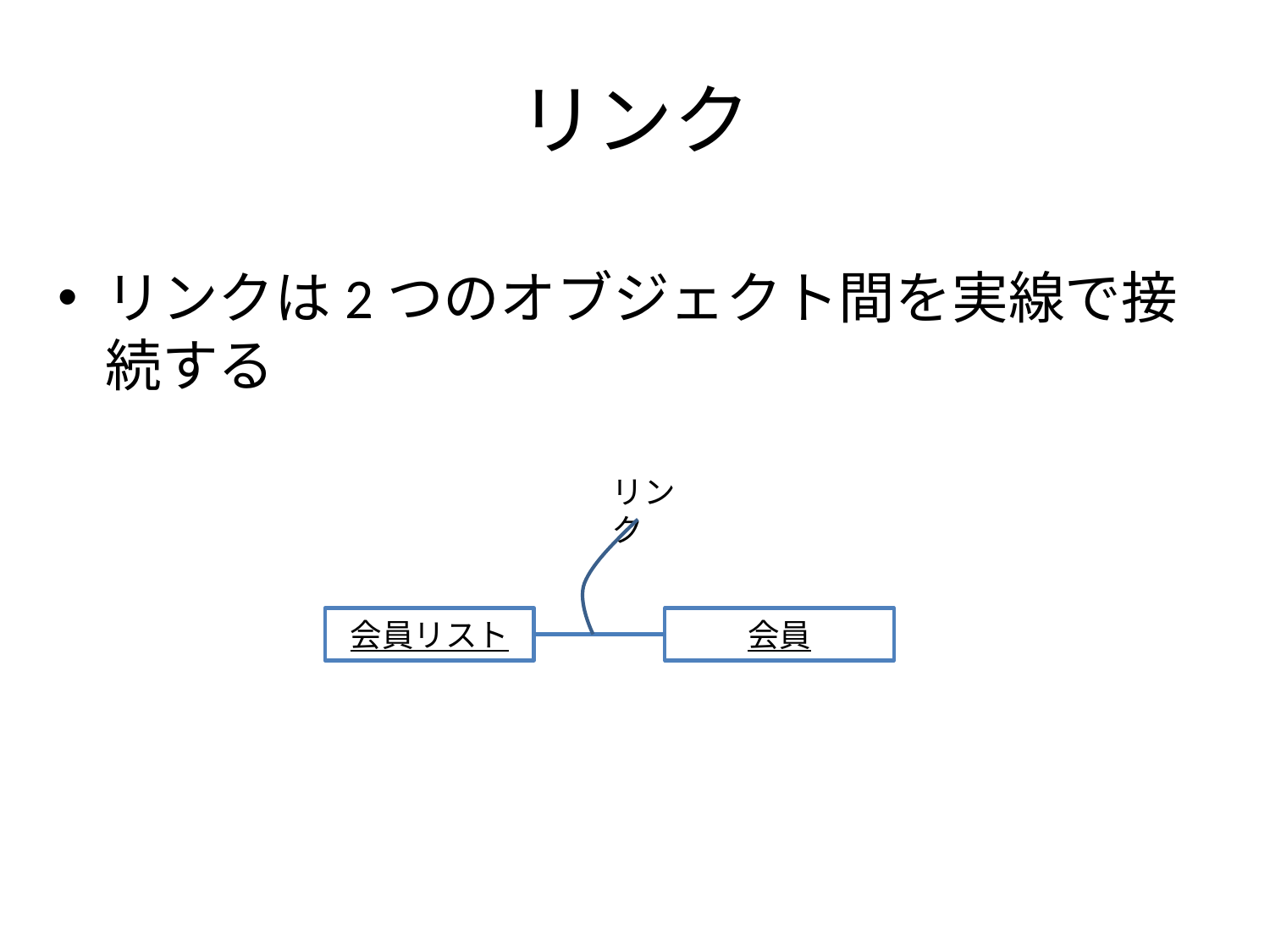

# リンク
リンクは2つのオブジェクト間を実線で接続する
リンク

会員リスト
会員